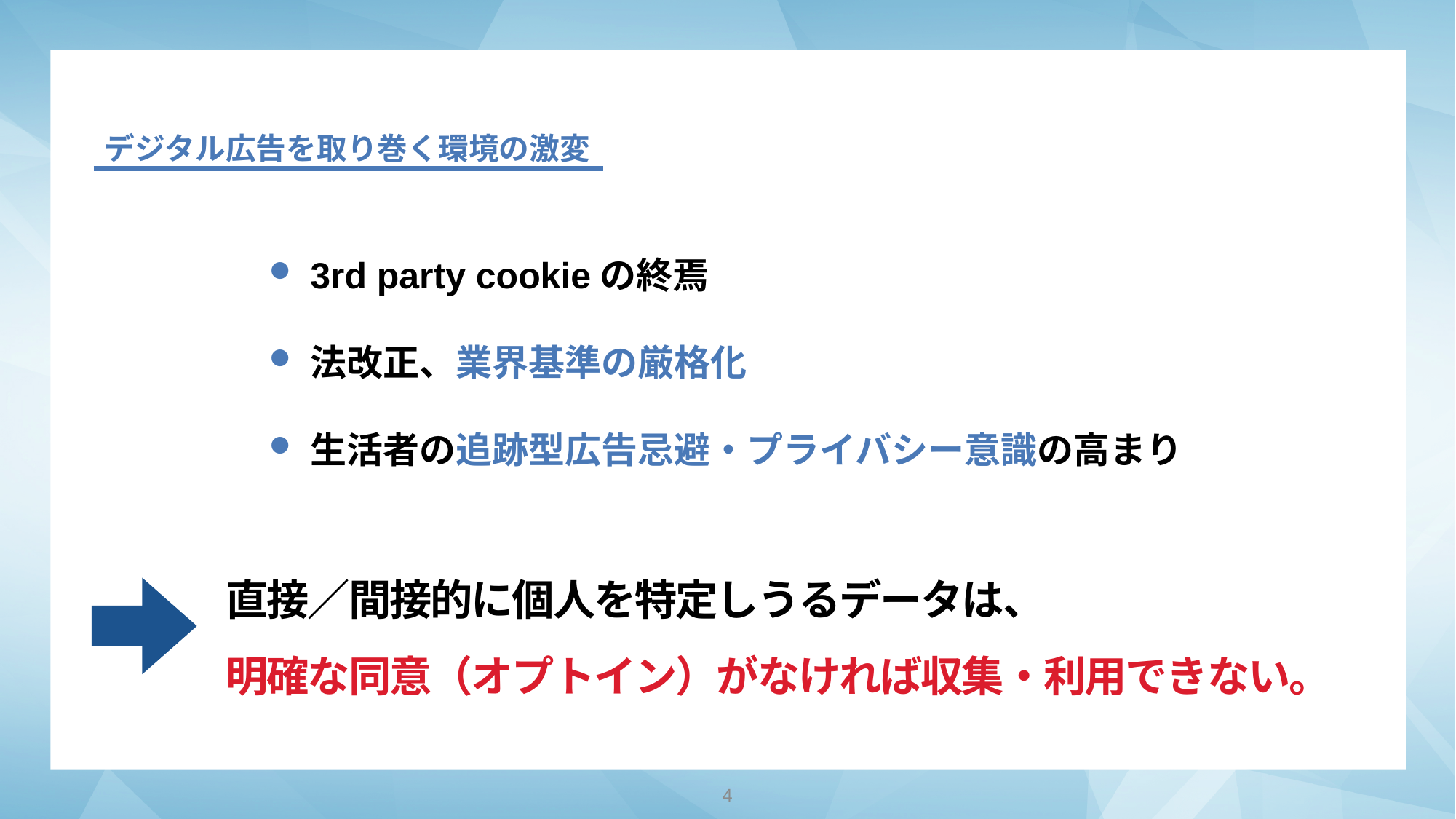

デジタル広告を取り巻く環境の激変
3rd party cookieの終焉

法改正、業界基準の厳格化

生活者の追跡型広告忌避・プライバシー意識の高まり
直接／間接的に個人を特定しうるデータは、
明確な同意（オプトイン）がなければ収集・利用できない。

4